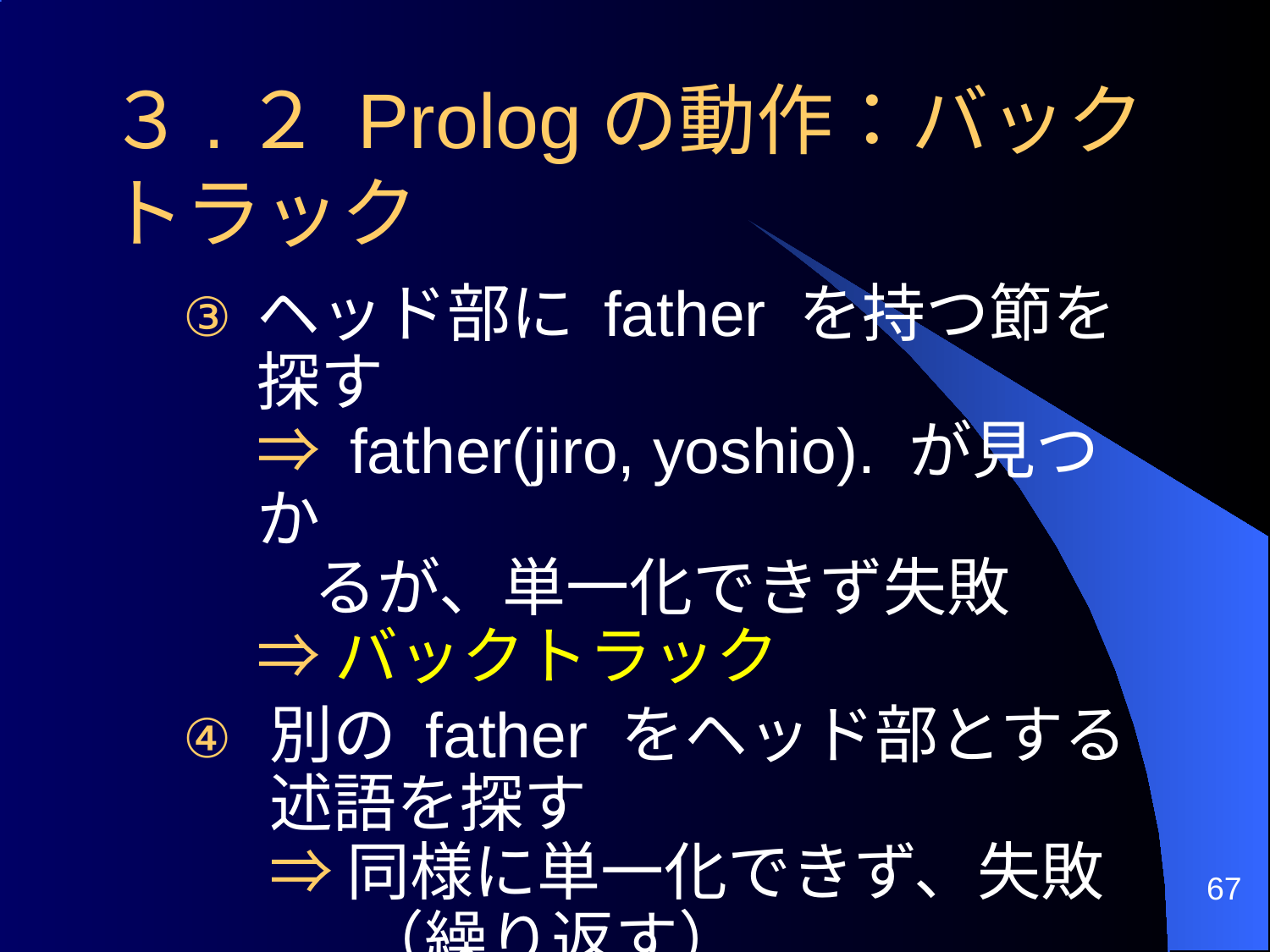

# ３.２ Prologの動作：バックトラック
ヘッド部に father を持つ節を探す
⇒ father(jiro, yoshio). が見つか
    るが、単一化できず失敗
⇒ バックトラック
別の father をヘッド部とする述語を探す
⇒ 同様に単一化できず、失敗
　  （繰り返す）
67